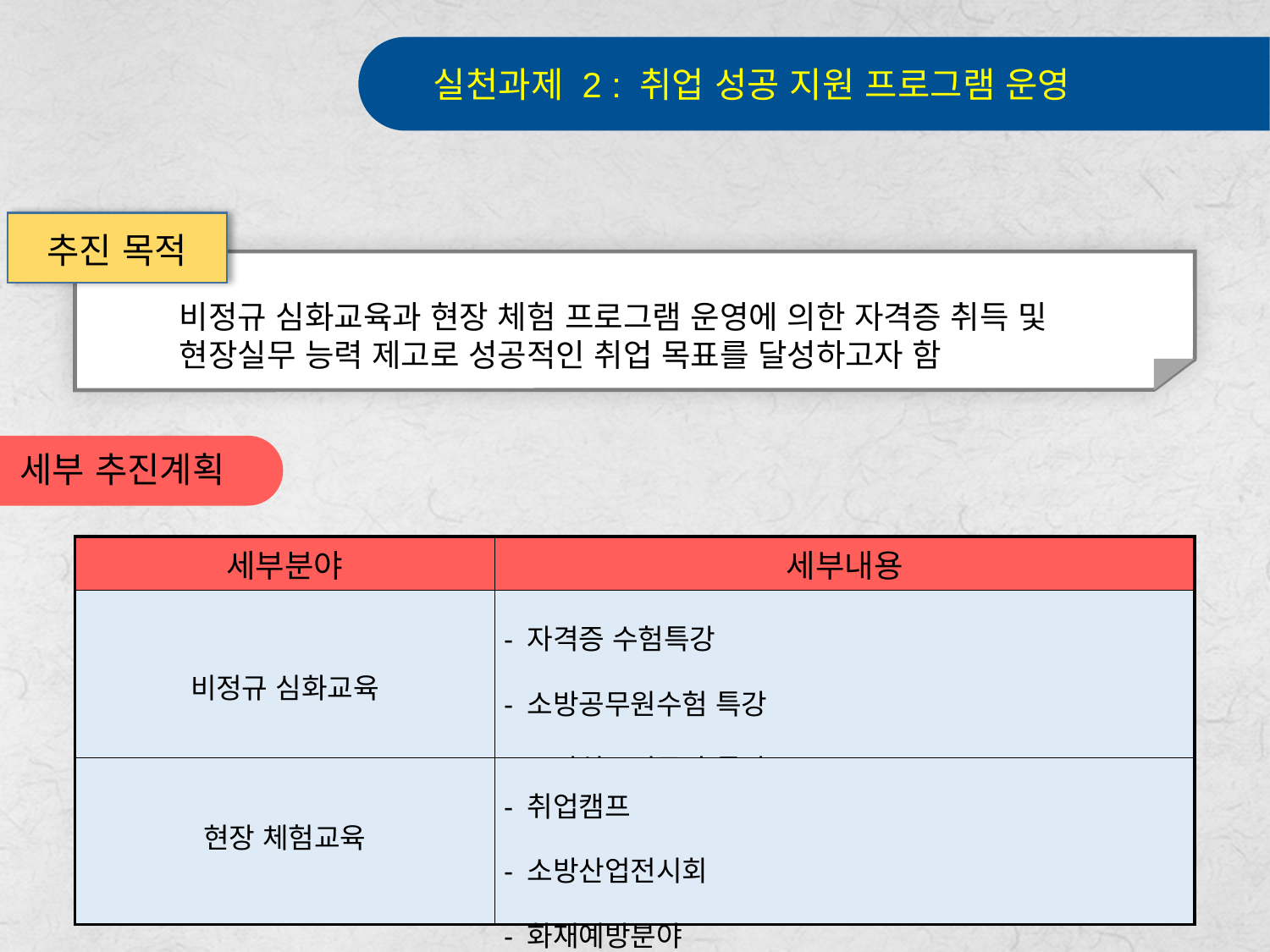

실천과제 2 : 취업 성공 지원 프로그램 운영

추진 목적

비정규 심화교육과 현장 체험 프로그램 운영에 의한 자격증 취득 및
현장실무 능력 제고로 성공적인 취업 목표를 달성하고자 함

세부 추진계획
| 세부분야 | 세부내용 |
| --- | --- |
| 비정규 심화교육 | - 자격증 수험특강 - 소방공무원수험 특강 - 소방실무전문가 특강 |
| 현장 체험교육 | - 취업캠프 - 소방산업전시회 - 화재예방분야 |